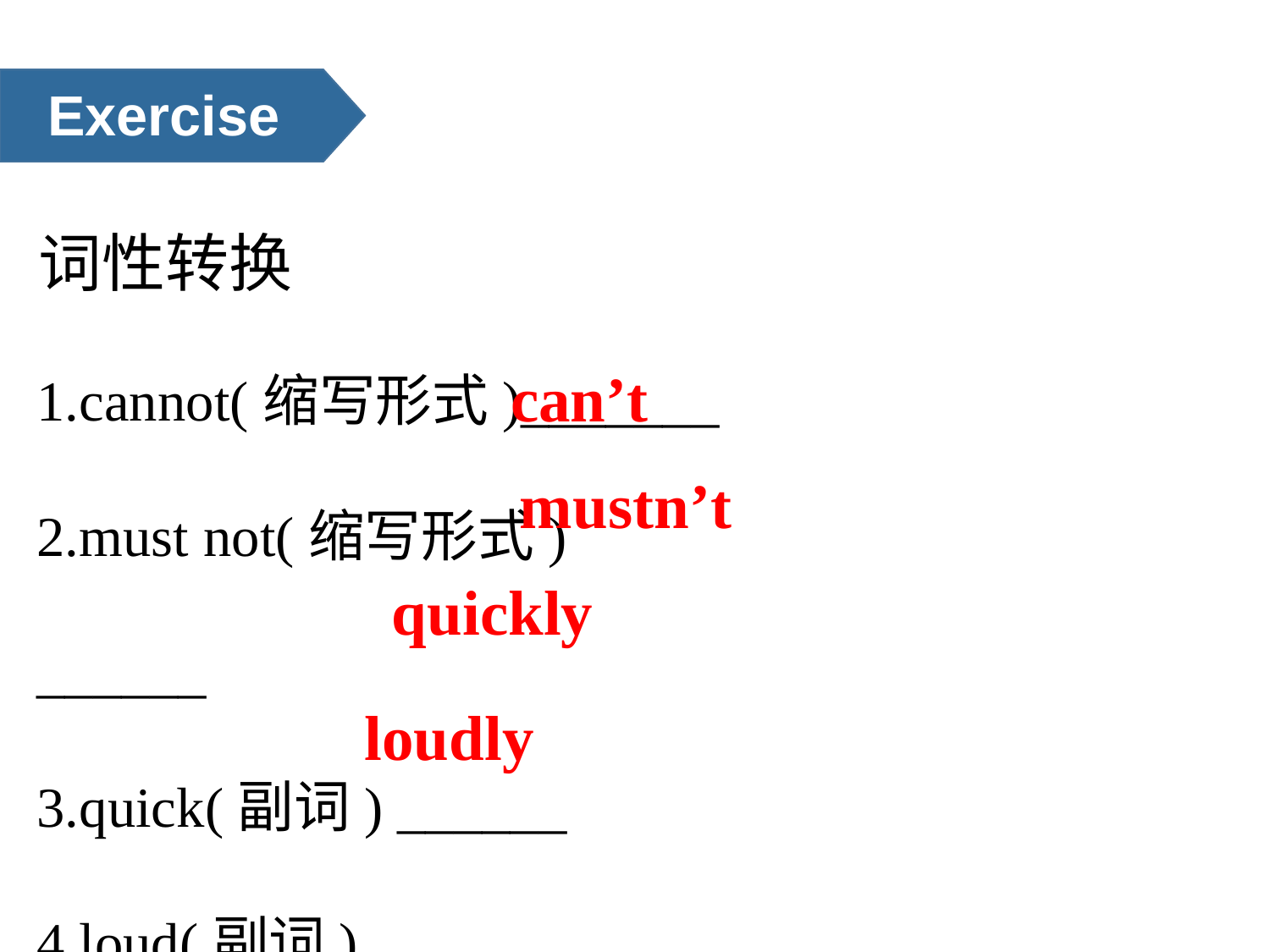

Exercise
词性转换
1.cannot(缩写形式)_______
2.must not(缩写形式) ______
3.quick(副词) ______
4.loud(副词) ______
can’t
 mustn’t
quickly
loudly